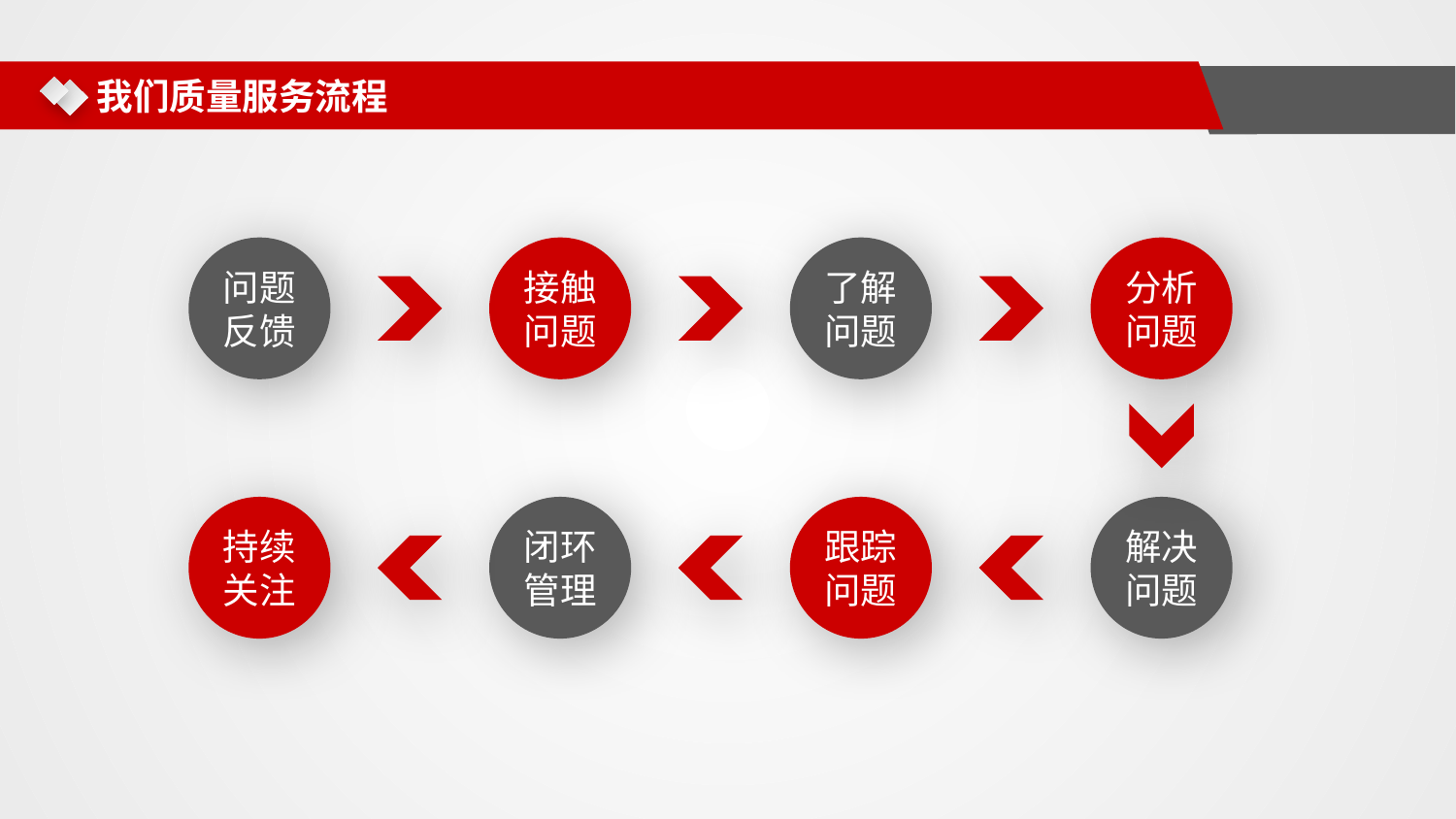

我们质量服务流程
问题反馈
接触问题
了解问题
分析问题

持续关注
闭环管理
跟踪问题
解决问题